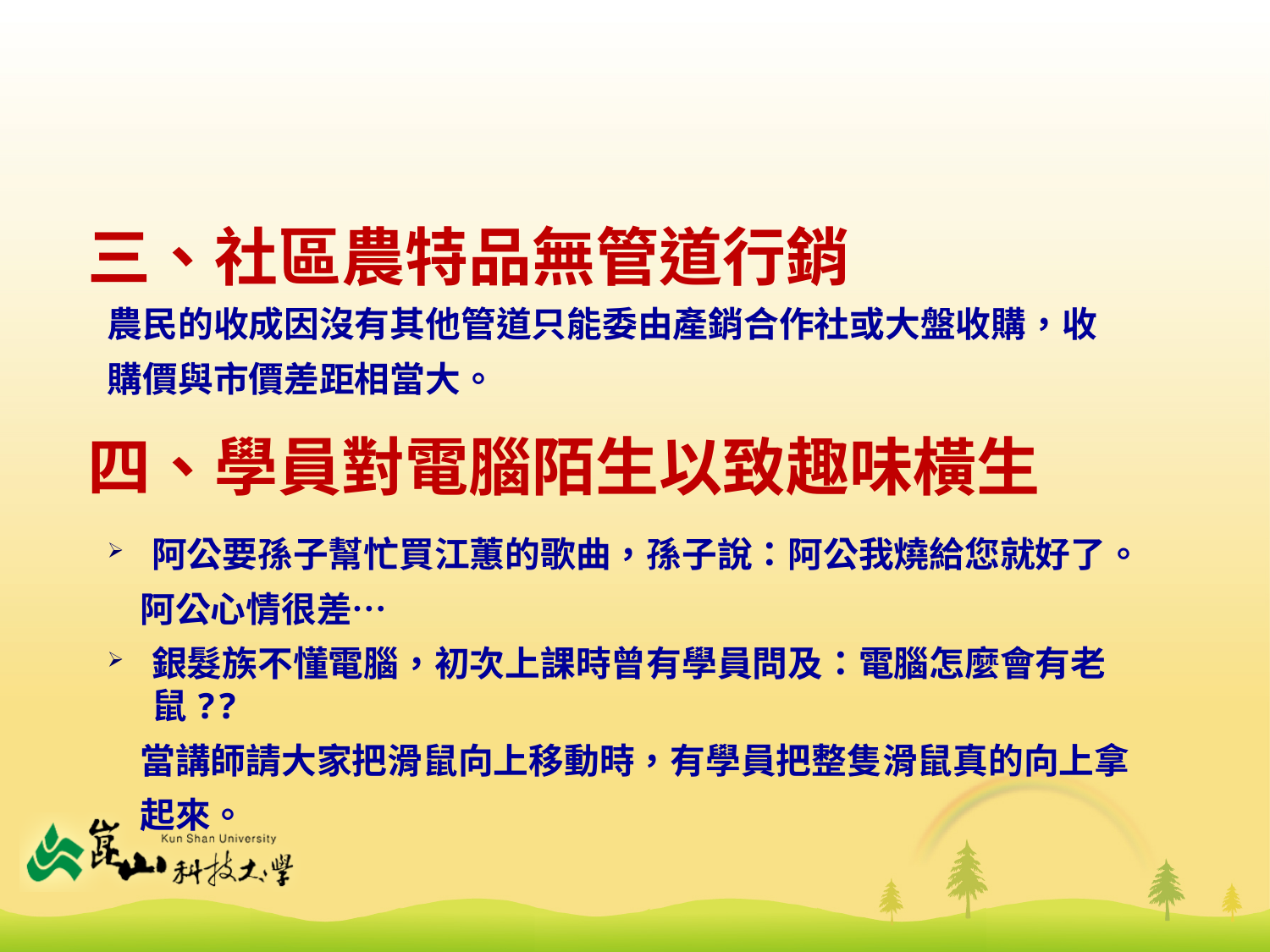

# 三、社區農特品無管道行銷
農民的收成因沒有其他管道只能委由產銷合作社或大盤收購，收
購價與市價差距相當大。
四、學員對電腦陌生以致趣味橫生
阿公要孫子幫忙買江蕙的歌曲，孫子說：阿公我燒給您就好了。
   阿公心情很差…
銀髮族不懂電腦，初次上課時曾有學員問及：電腦怎麼會有老鼠??
   當講師請大家把滑鼠向上移動時，有學員把整隻滑鼠真的向上拿
   起來。